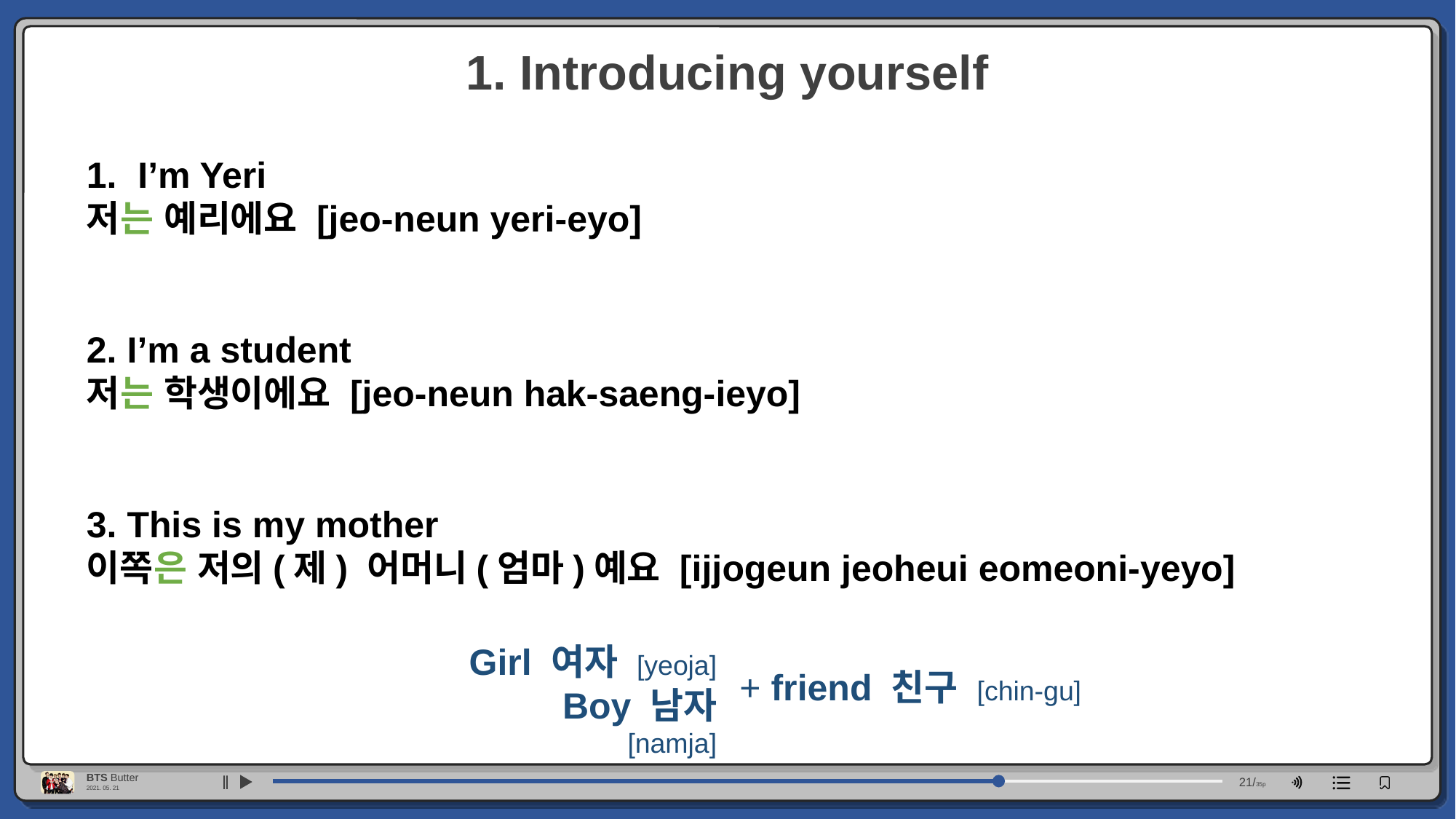

1. Introducing yourself
BTS Butter
2021. 05. 21
21/35p

 I’m Yeri
저는 예리에요 [jeo-neun yeri-eyo]

2. I’m a student
저는 학생이에요 [jeo-neun hak-saeng-ieyo]

3. This is my mother
이쪽은 저의(제) 어머니(엄마)예요 [ijjogeun jeoheui eomeoni-yeyo]
Girl 여자 [yeoja]
Boy 남자 [namja]
+ friend 친구 [chin-gu]